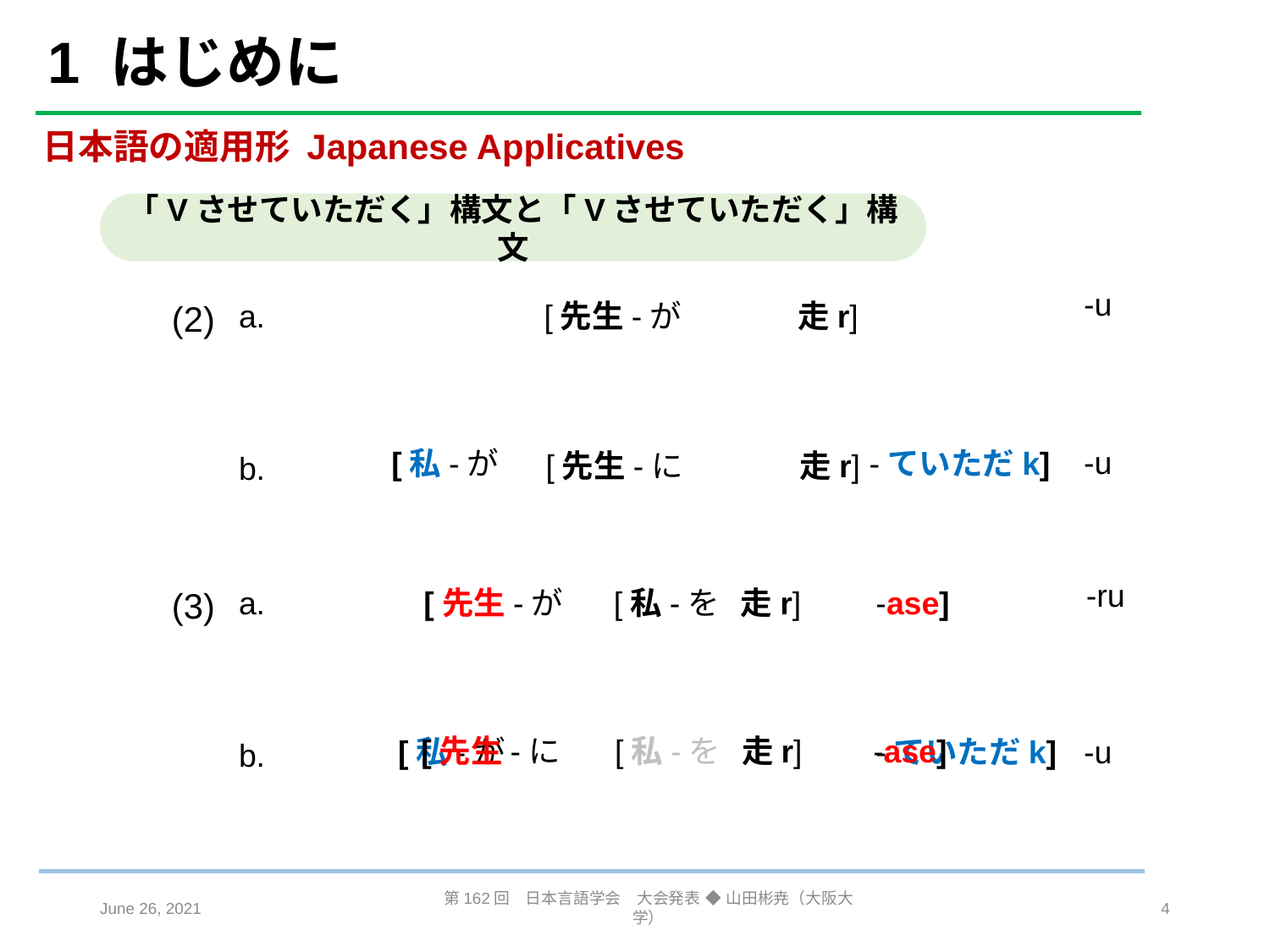

# 1 はじめに
日本語の適用形 Japanese Applicatives
「Vさせていただく」構文と「Vさせていただく」構文
-u
a.

b.

[先生-が	走r]
(2)
-u
[私-が　                                              -ていただk]

[先生-に	走r]
-ru
[私-を	走r]
[先生-が	　　　　　　-ase]
a.

b.

(3)
[私-を	走r]
[先生-に	　　　　　　-ase]
[私-が　                                              -ていただk]

-u
June 26, 2021
第162回　日本言語学会　大会発表 ◆ 山田彬尭（大阪大学）
4